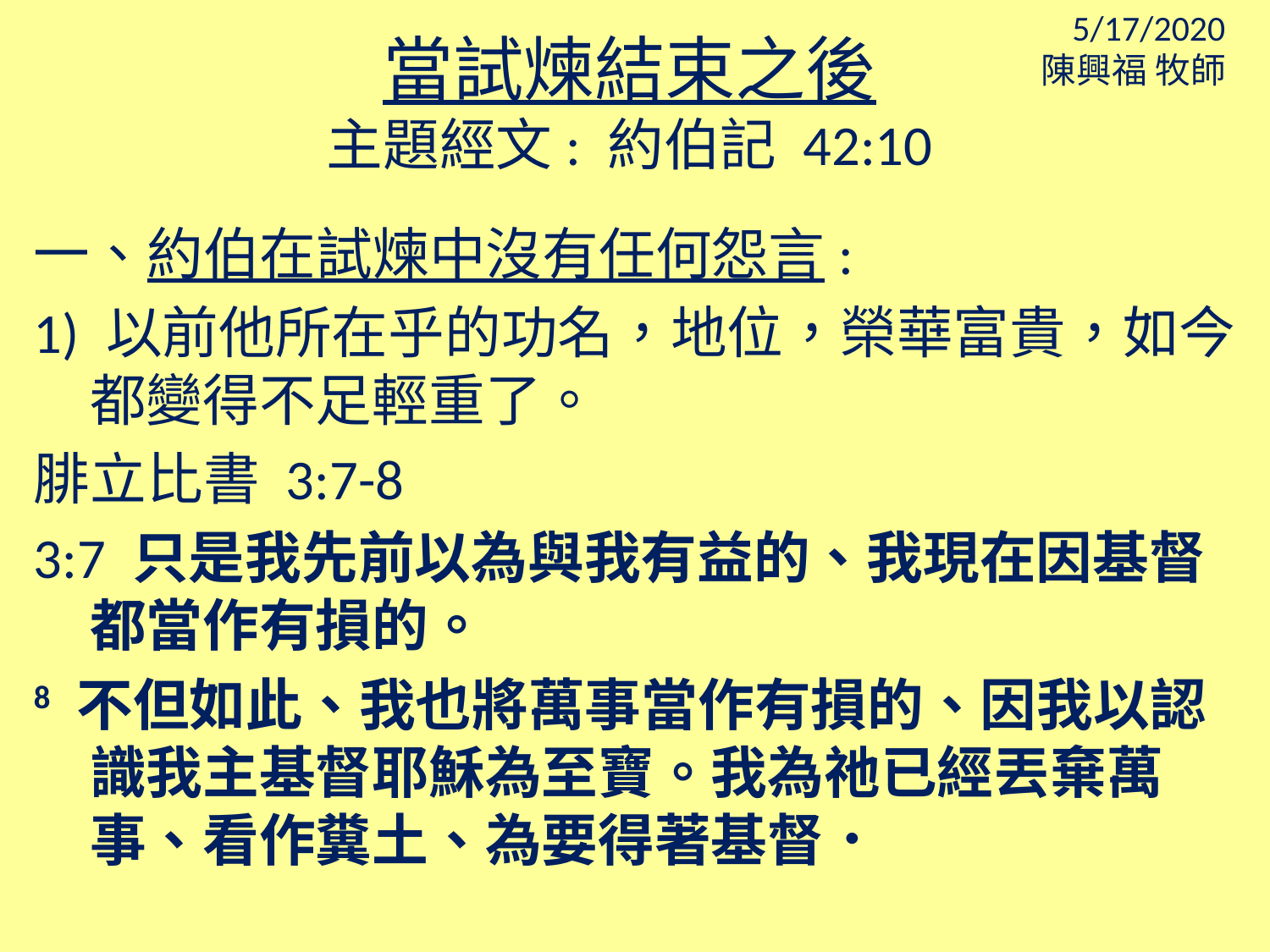

5/17/2020
陳興福 牧師
當試煉結束之後
主題經文: 約伯記 42:10
一、約伯在試煉中沒有任何怨言:
1) 以前他所在乎的功名，地位，榮華富貴，如今都變得不足輕重了。
腓立比書 3:7-8
3:7 只是我先前以為與我有益的、我現在因基督都當作有損的。
8 不但如此、我也將萬事當作有損的、因我以認識我主基督耶穌為至寶。我為祂已經丟棄萬事、看作糞土、為要得著基督．